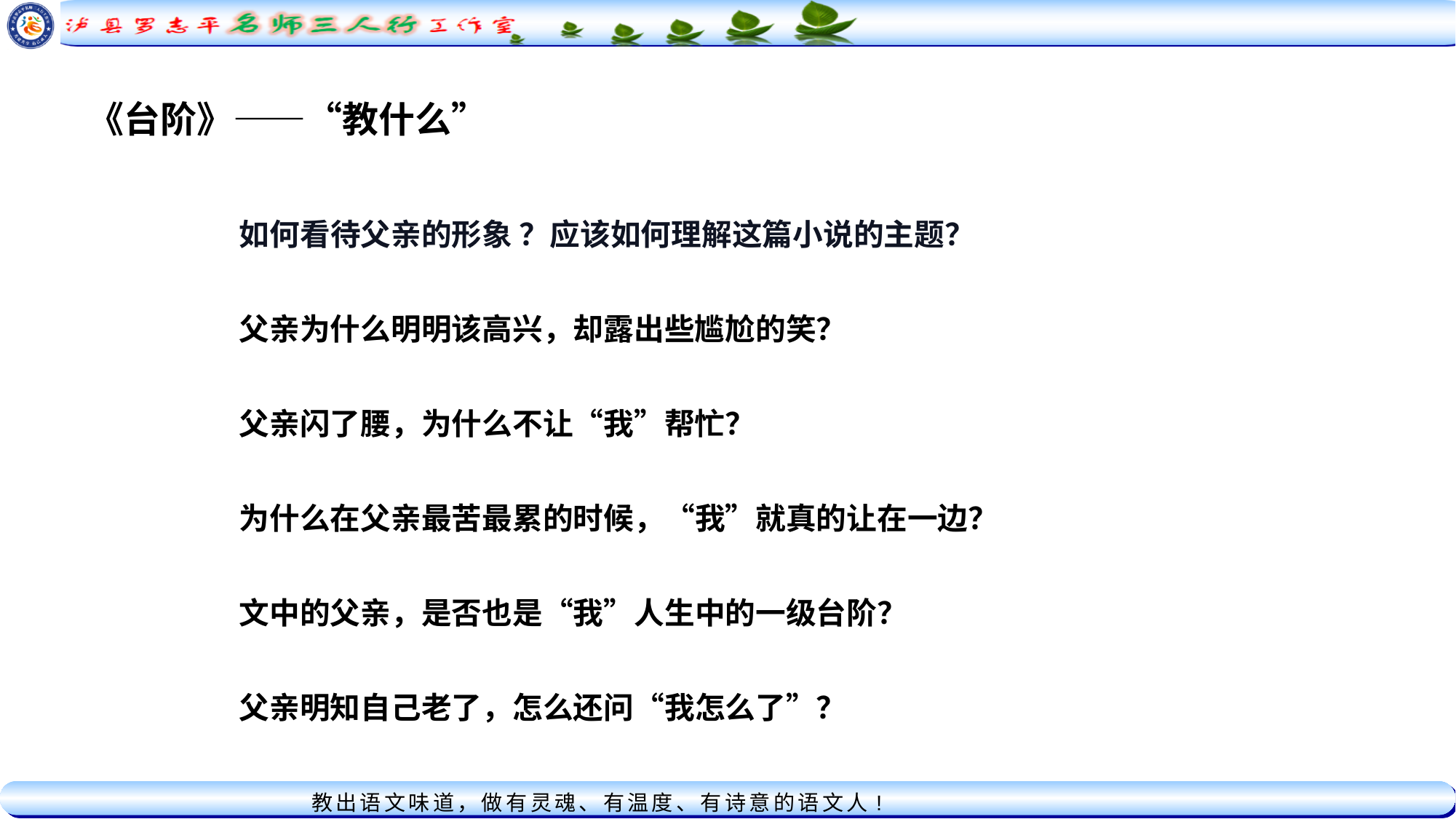

《台阶》——“教什么”

如何看待父亲的形象 ？应该如何理解这篇小说的主题？

父亲为什么明明该高兴，却露出些尴尬的笑？

父亲闪了腰，为什么不让“我”帮忙？

为什么在父亲最苦最累的时候，“我”就真的让在一边？

文中的父亲，是否也是“我”人生中的一级台阶？

父亲明知自己老了，怎么还问“我怎么了”？